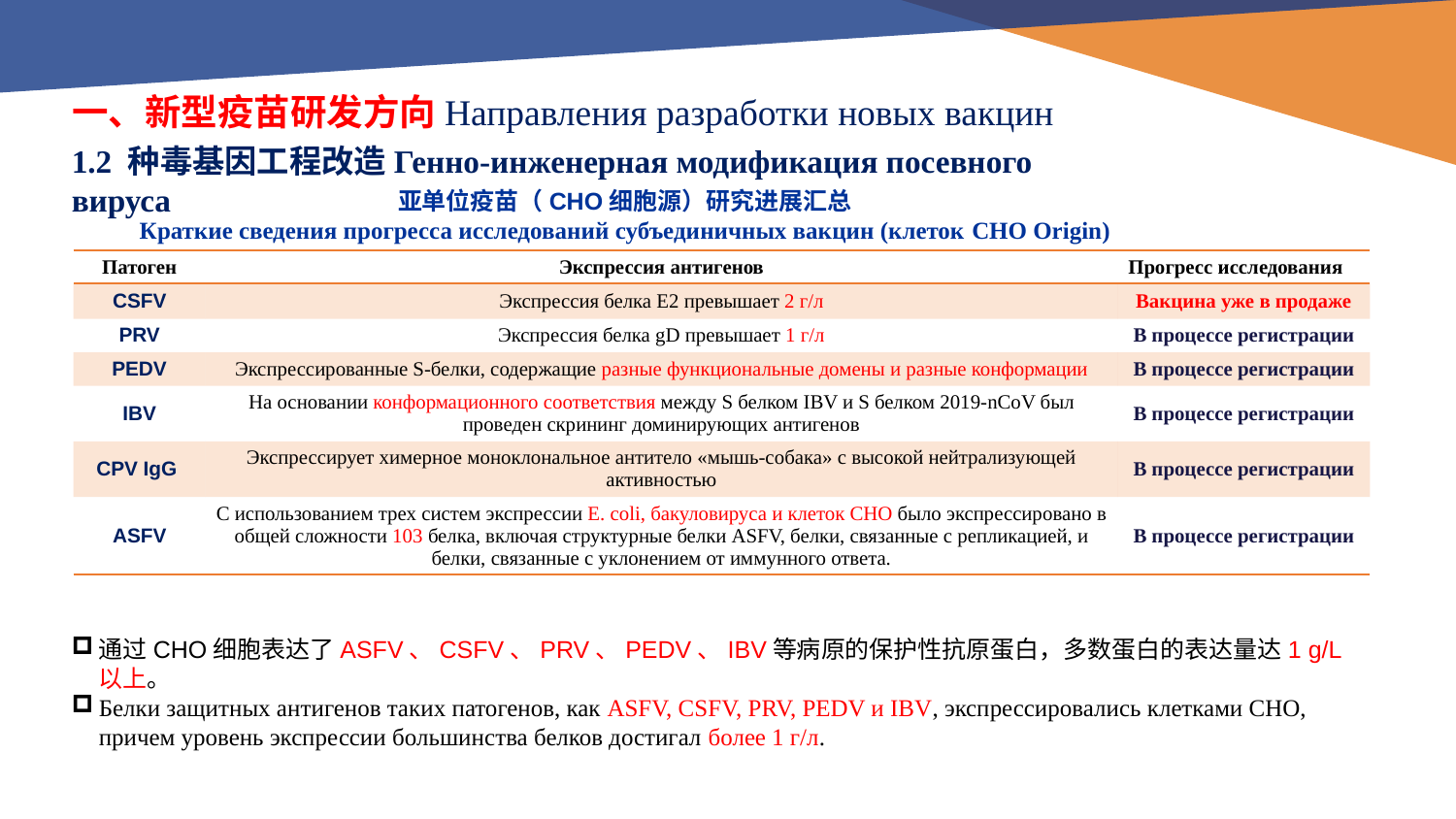

一、新型疫苗研发方向Направления разработки новых вакцин
1.2 种毒基因工程改造Генно-инженерная модификация посевного вируса
亚单位疫苗（CHO细胞源）研究进展汇总
Краткие сведения прогресса исследований субъединичных вакцин (клеток CHO Origin)
| Патоген | Экспрессия антигенов | Прогресс исследования |
| --- | --- | --- |
| CSFV | Экспрессия белка E2 превышает 2 г/л | Вакцина уже в продаже |
| PRV | Экспрессия белка gD превышает 1 г/л | В процессе регистрации |
| PEDV | Экспрессированные S-белки, содержащие разные функциональные домены и разные конформации | В процессе регистрации |
| IBV | На основании конформационного соответствия между S белком IBV и S белком 2019-nCoV был проведен скрининг доминирующих антигенов | В процессе регистрации |
| CPV IgG | Экспрессирует химерное моноклональное антитело «мышь-собака» с высокой нейтрализующей активностью | В процессе регистрации |
| ASFV | С использованием трех систем экспрессии E. coli, бакуловируса и клеток CHO было экспрессировано в общей сложности 103 белка, включая структурные белки ASFV, белки, связанные с репликацией, и белки, связанные с уклонением от иммунного ответа. | В процессе регистрации |
通过CHO细胞表达了ASFV、CSFV、PRV、PEDV、IBV等病原的保护性抗原蛋白，多数蛋白的表达量达1 g/L以上。
Белки защитных антигенов таких патогенов, как ASFV, CSFV, PRV, PEDV и IBV, экспрессировались клетками CHO, причем уровень экспрессии большинства белков достигал более 1 г/л.